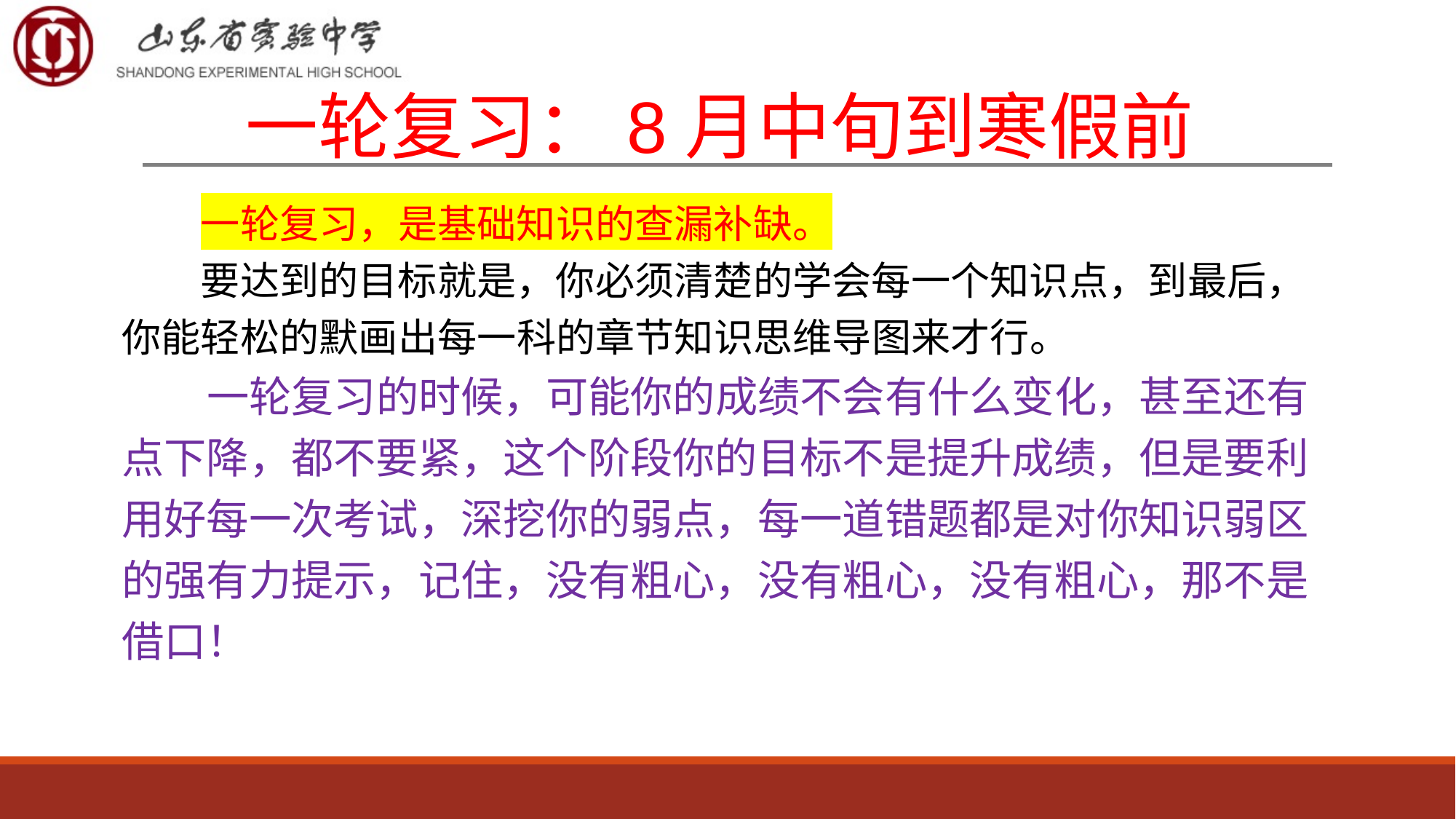

一轮复习：8月中旬到寒假前
一轮复习，是基础知识的查漏补缺。
要达到的目标就是，你必须清楚的学会每一个知识点，到最后，你能轻松的默画出每一科的章节知识思维导图来才行。
一轮复习的时候，可能你的成绩不会有什么变化，甚至还有点下降，都不要紧，这个阶段你的目标不是提升成绩，但是要利用好每一次考试，深挖你的弱点，每一道错题都是对你知识弱区的强有力提示，记住，没有粗心，没有粗心，没有粗心，那不是借口！